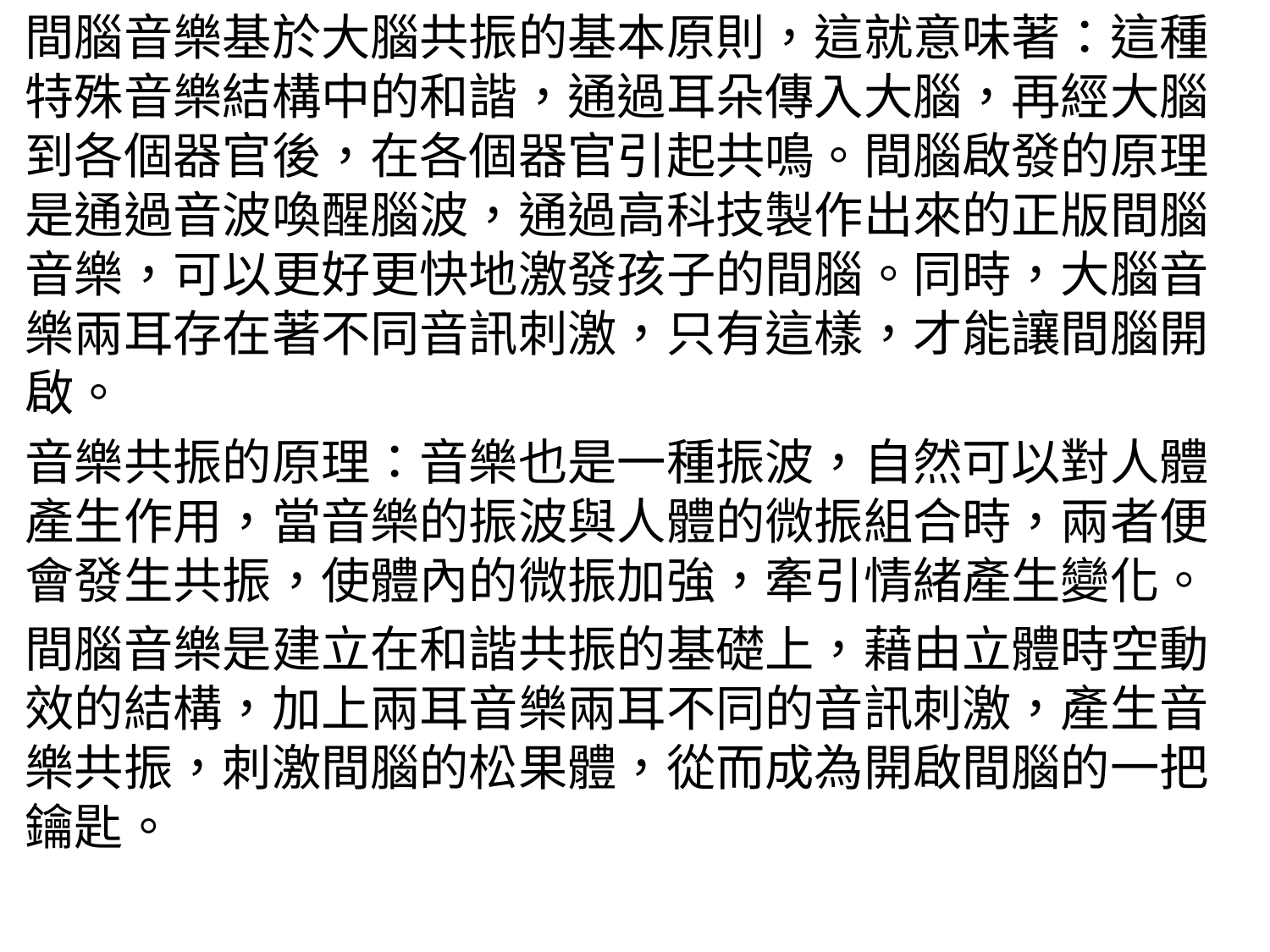

間腦音樂基於大腦共振的基本原則，這就意味著：這種特殊音樂結構中的和諧，通過耳朵傳入大腦，再經大腦到各個器官後，在各個器官引起共鳴。間腦啟發的原理是通過音波喚醒腦波，通過高科技製作出來的正版間腦音樂，可以更好更快地激發孩子的間腦。同時，大腦音樂兩耳存在著不同音訊刺激，只有這樣，才能讓間腦開啟。
音樂共振的原理：音樂也是一種振波，自然可以對人體產生作用，當音樂的振波與人體的微振組合時，兩者便會發生共振，使體內的微振加強，牽引情緒產生變化。
間腦音樂是建立在和諧共振的基礎上，藉由立體時空動效的結構，加上兩耳音樂兩耳不同的音訊刺激，產生音樂共振，刺激間腦的松果體，從而成為開啟間腦的一把鑰匙。